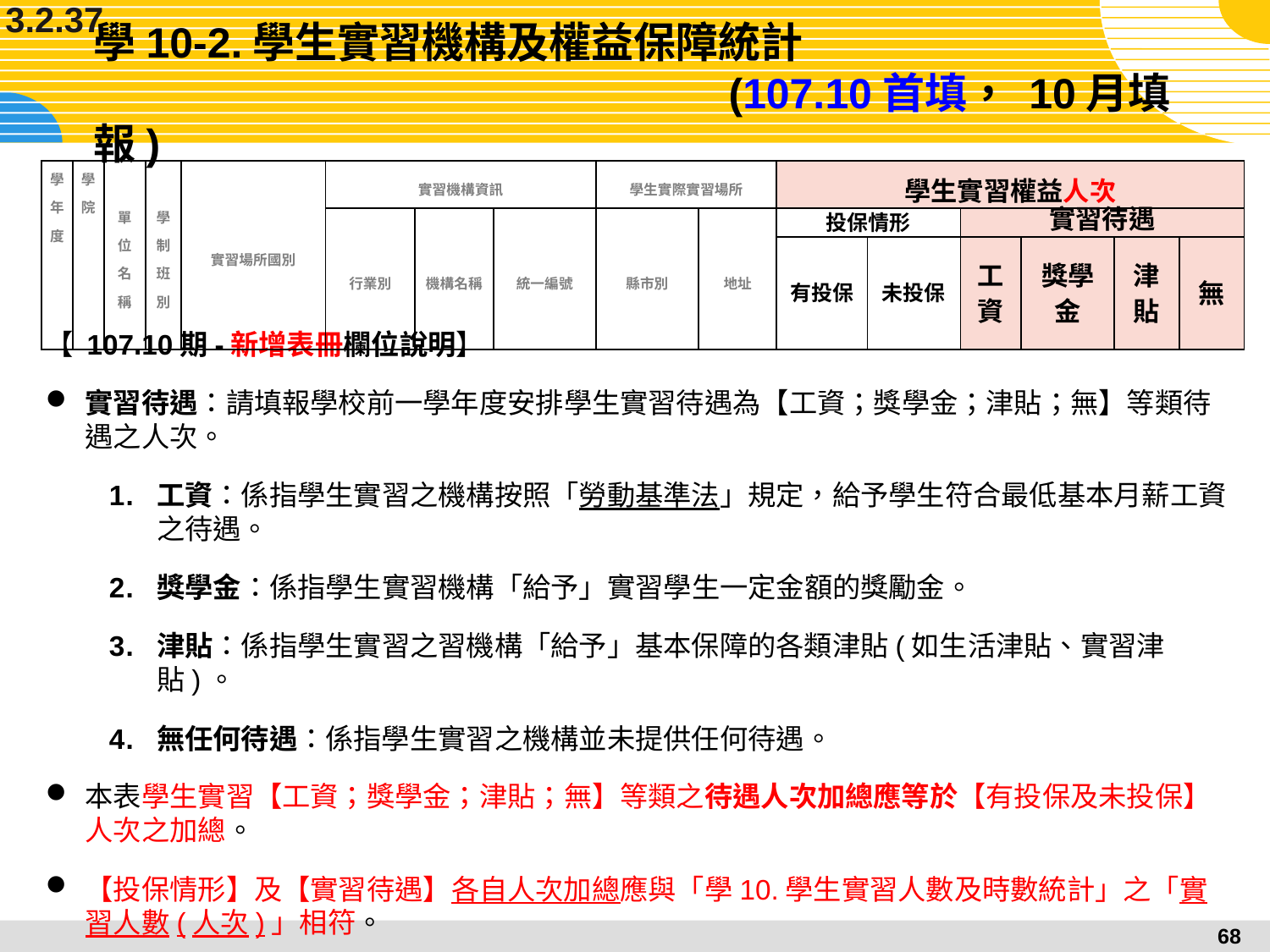

3.2.37
# 學10-2.學生實習機構及權益保障統計								(107.10首填， 10月填報)
| 學年度 | 學院 | 單位名稱 | 學制班別 | 實習場所國別 | 實習機構資訊 |  |  | 學生實際實習場所 |  | 學生實習權益人次 |  |  |  |  |  |
| --- | --- | --- | --- | --- | --- | --- | --- | --- | --- | --- | --- | --- | --- | --- | --- |
|  |  |  |  |  | 行業別 | 機構名稱 | 統一編號 | 縣市別 | 地址 | 投保情形 |  | 實習待遇 |  |  |  |
|  |  |  |  |  |  |  |  |  |  | 有投保 | 未投保 | 工資 | 獎學金 | 津貼 | 無 |
【 107.10期-新增表冊欄位說明】
實習待遇：請填報學校前一學年度安排學生實習待遇為【工資；獎學金；津貼；無】等類待遇之人次。
工資：係指學生實習之機構按照「勞動基準法」規定，給予學生符合最低基本月薪工資之待遇。
獎學金：係指學生實習機構「給予」實習學生一定金額的獎勵金。
津貼：係指學生實習之習機構「給予」基本保障的各類津貼(如生活津貼、實習津貼)。
無任何待遇：係指學生實習之機構並未提供任何待遇。
本表學生實習【工資；獎學金；津貼；無】等類之待遇人次加總應等於【有投保及未投保】人次之加總。
【投保情形】及【實習待遇】各自人次加總應與「學10.學生實習人數及時數統計」之「實習人數(人次)」相符。